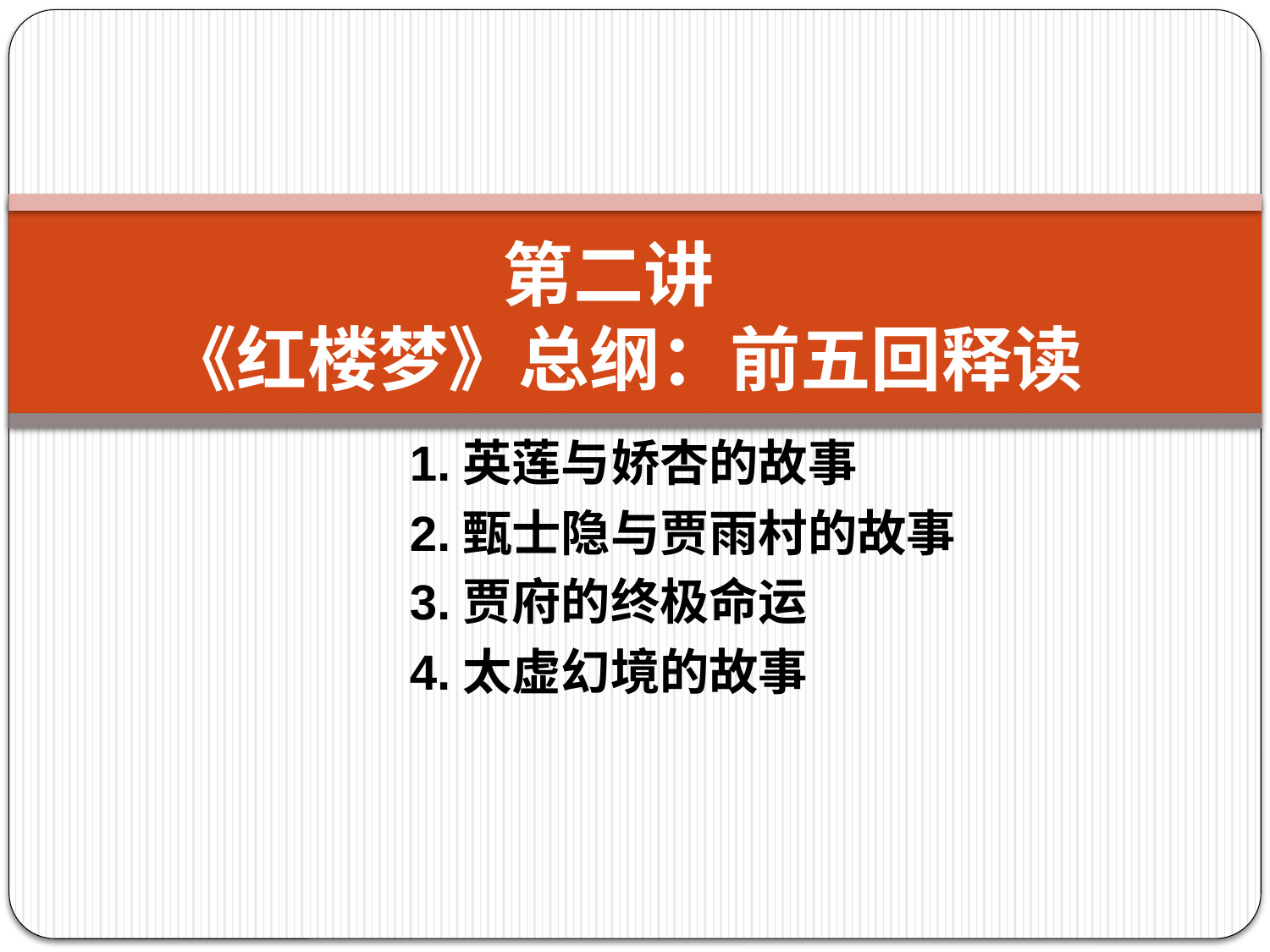

# 第二讲 《红楼梦》总纲：前五回释读
1.英莲与娇杏的故事
2.甄士隐与贾雨村的故事
3.贾府的终极命运
4.太虚幻境的故事